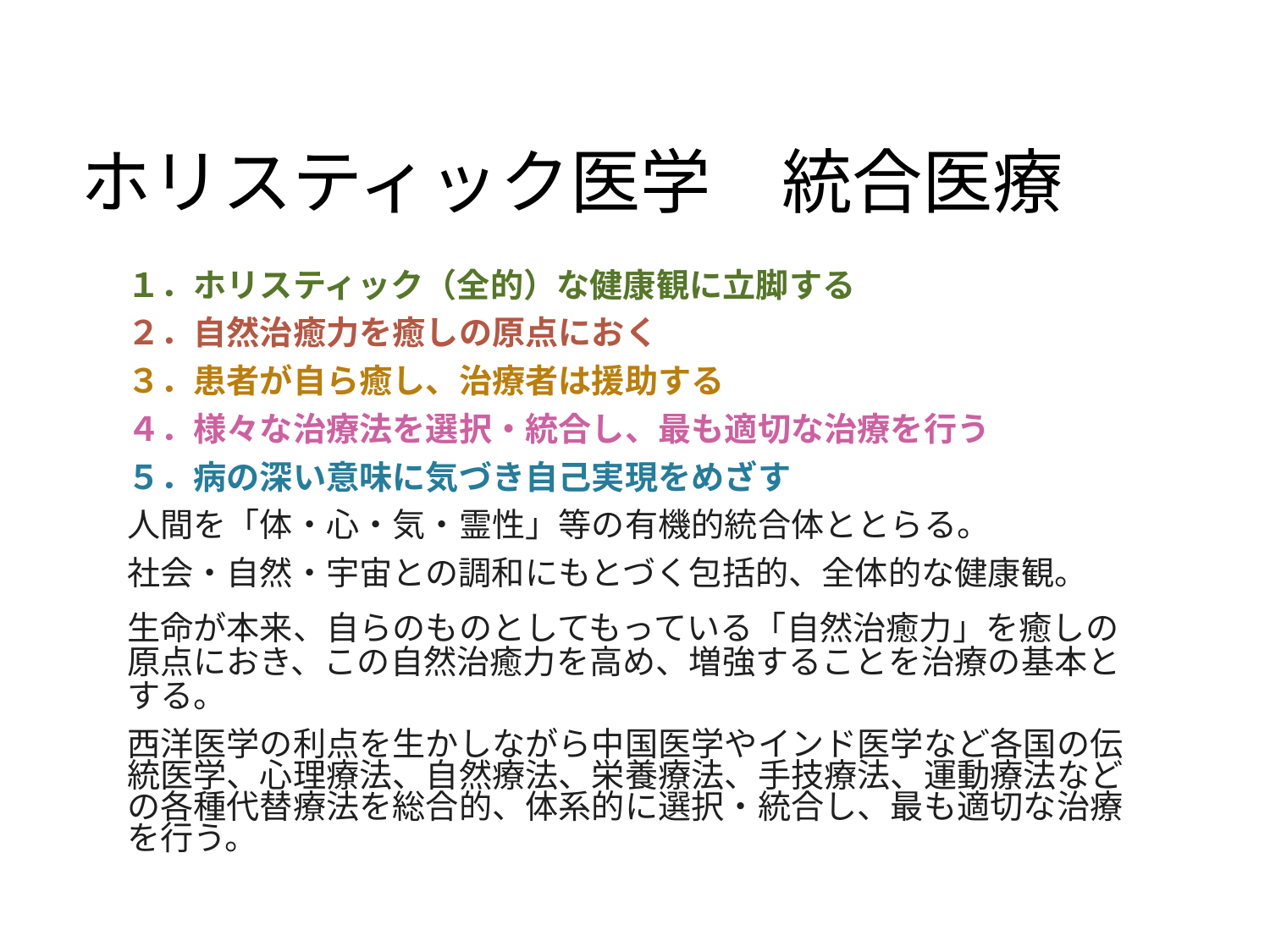

# ホリスティック医学　統合医療
１．ホリスティック（全的）な健康観に立脚する
２．自然治癒力を癒しの原点におく
３．患者が自ら癒し、治療者は援助する
４．様々な治療法を選択・統合し、最も適切な治療を行う
５．病の深い意味に気づき自己実現をめざす
人間を「体・心・気・霊性」等の有機的統合体ととらる。
社会・自然・宇宙との調和にもとづく包括的、全体的な健康観。
生命が本来、自らのものとしてもっている「自然治癒力」を癒しの原点におき、この自然治癒力を高め、増強することを治療の基本とする。
西洋医学の利点を生かしながら中国医学やインド医学など各国の伝統医学、心理療法、自然療法、栄養療法、手技療法、運動療法などの各種代替療法を総合的、体系的に選択・統合し、最も適切な治療を行う。